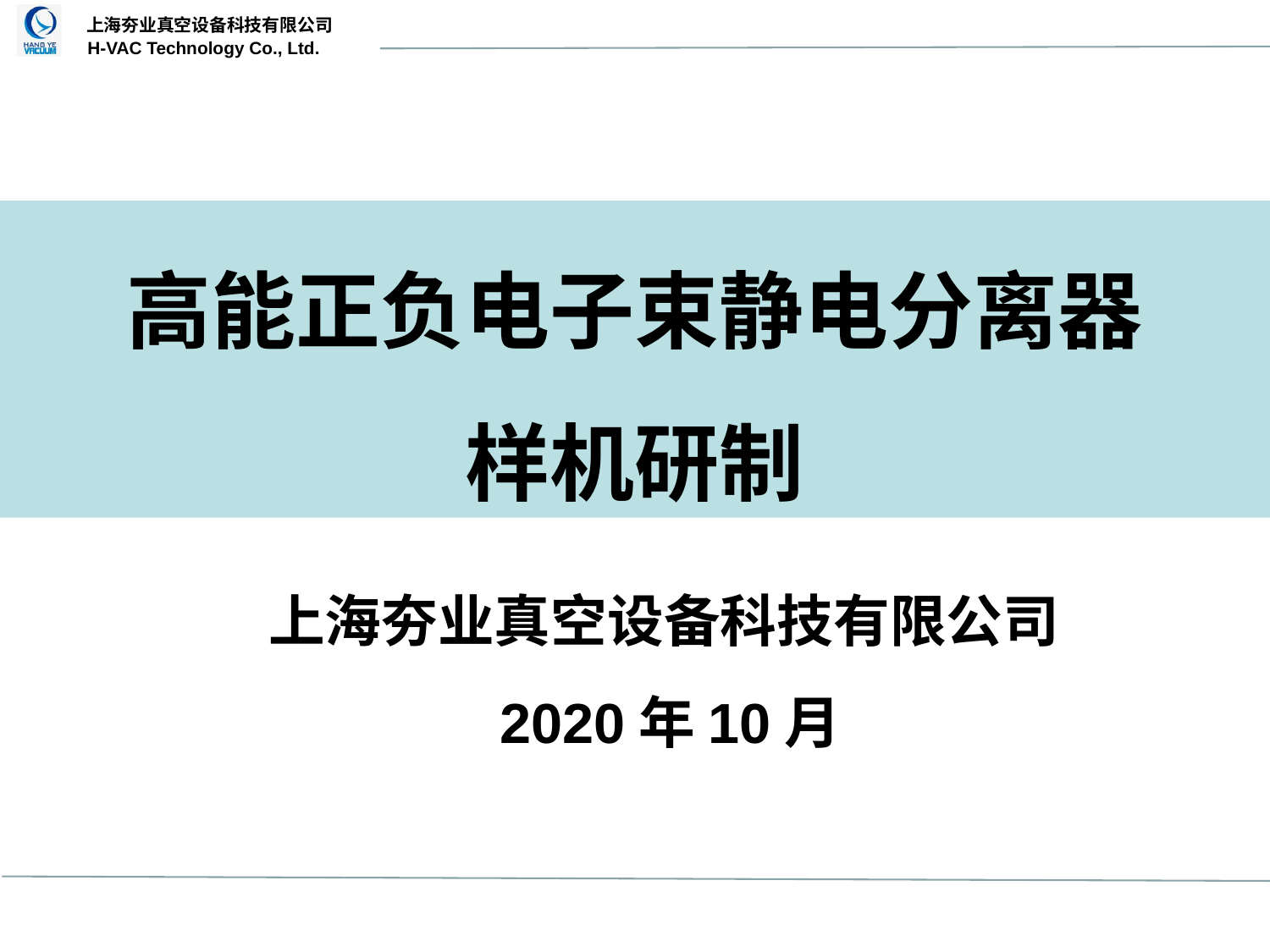

高能正负电子束静电分离器
样机研制
# 上海夯业真空设备科技有限公司 2020年10月